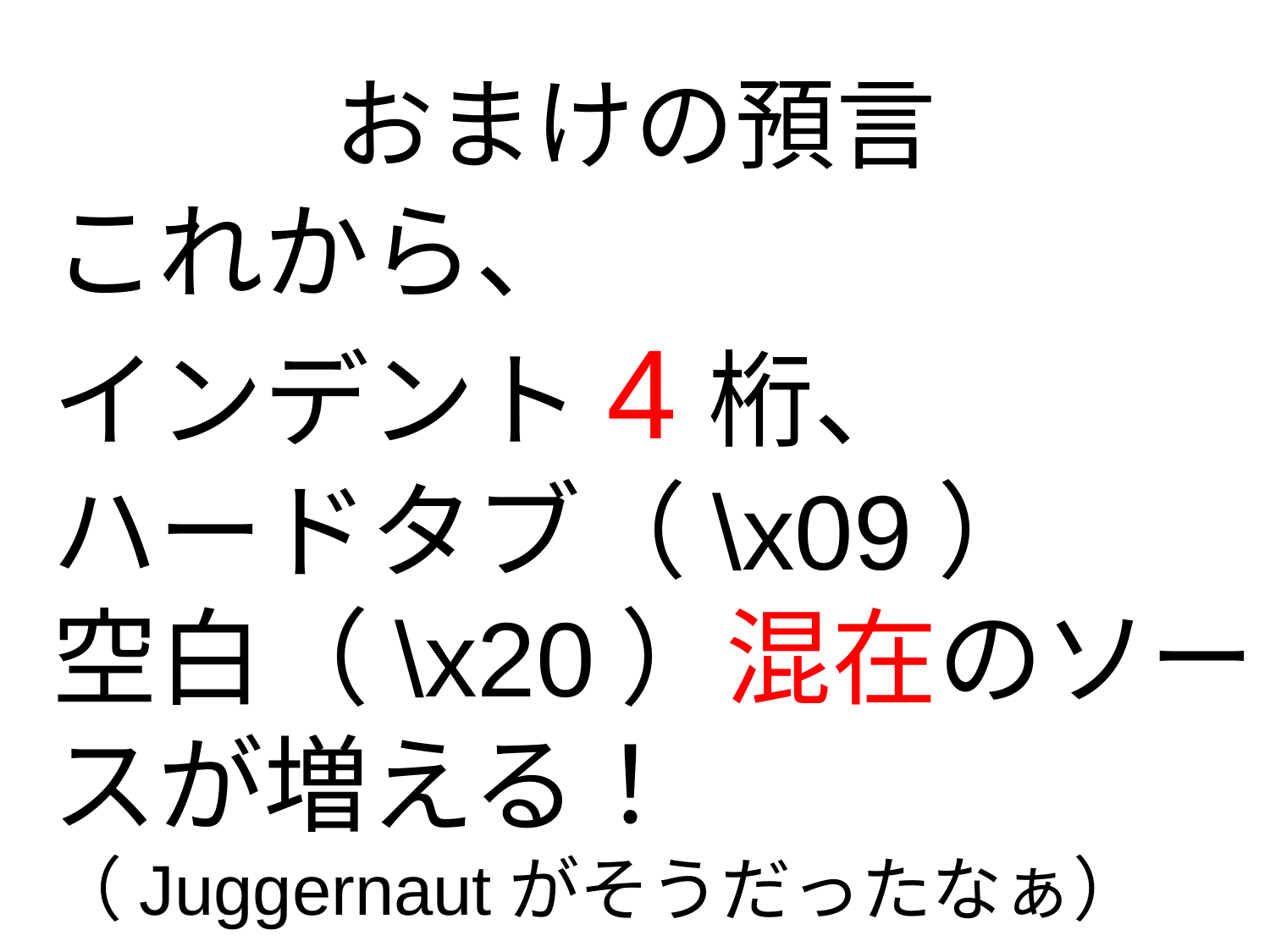

# おまけの預言
これから、
インデント4桁、
ハードタブ（\x09）
空白（\x20）混在のソースが増える！
（Juggernautがそうだったなぁ）